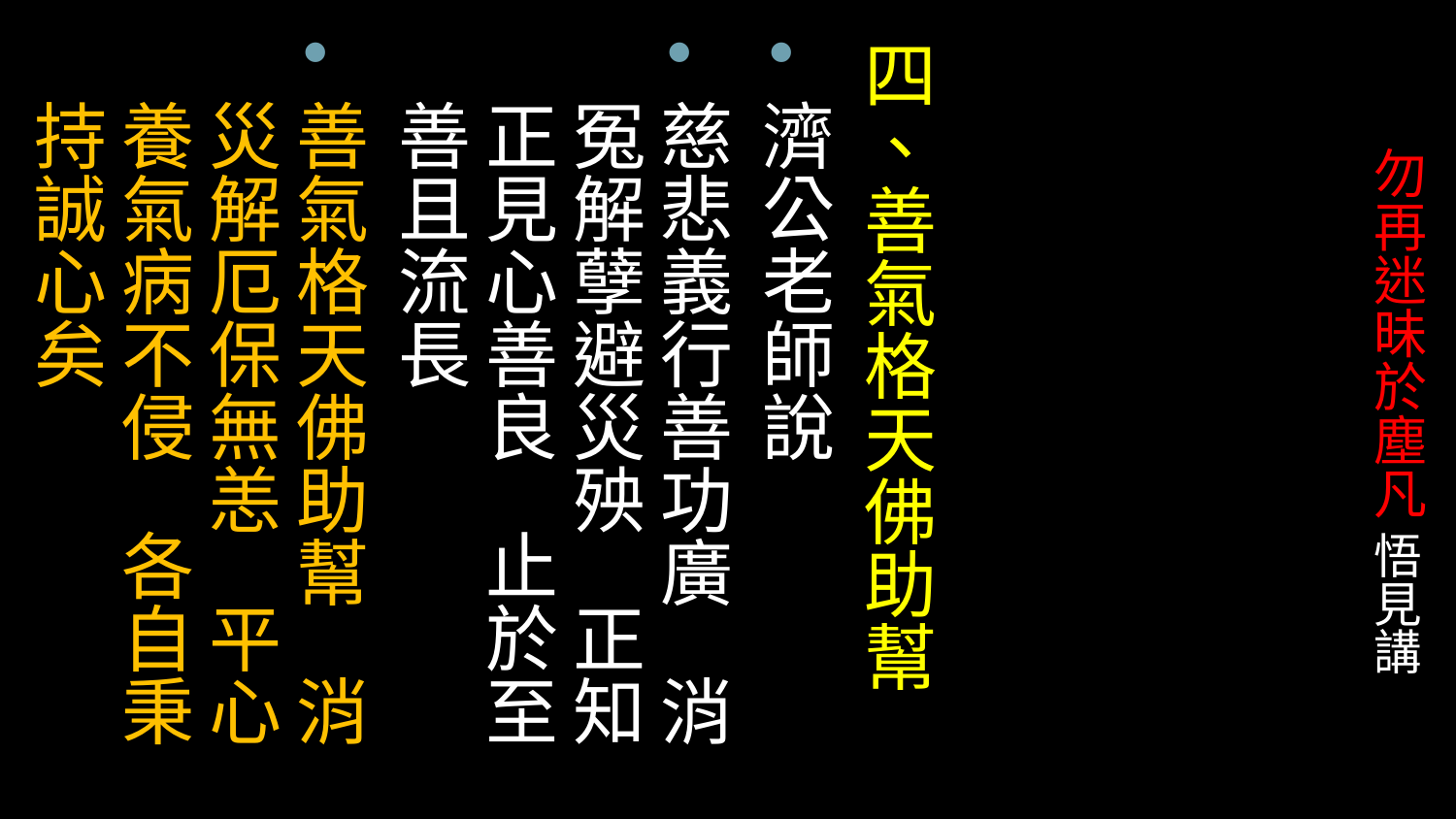

四、善氣格天佛助幫
濟公老師說
慈悲義行善功廣    消冤解孽避災殃    正知正見心善良    止於至善且流長
善氣格天佛助幫    消災解厄保無恙    平心養氣病不侵    各自秉持誠心矣
# 勿再迷昧於塵凡 悟見講